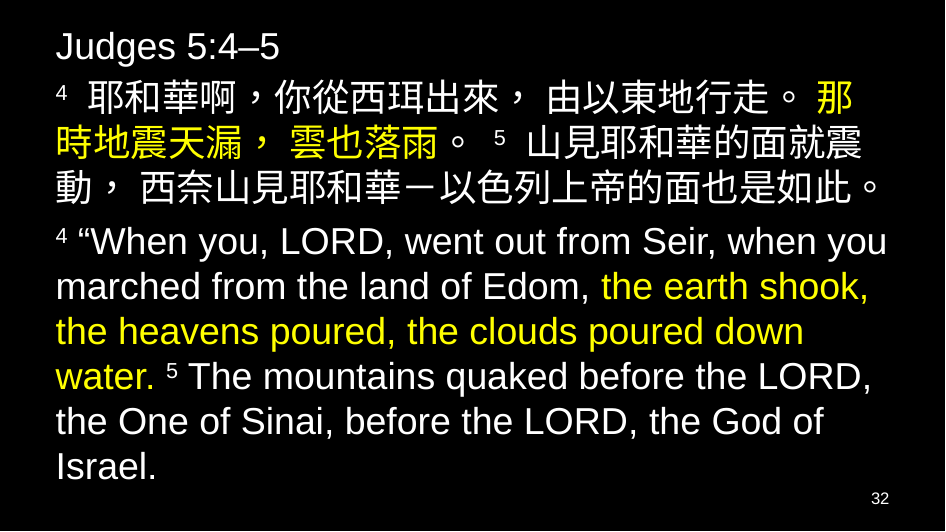

Judges 5:4–5
4 耶和華啊，你從西珥出來， 由以東地行走。 那時地震天漏， 雲也落雨。 5 山見耶和華的面就震動， 西奈山見耶和華－以色列上帝的面也是如此。
4 “When you, Lord, went out from Seir, when you marched from the land of Edom, the earth shook, the heavens poured, the clouds poured down water. 5 The mountains quaked before the Lord, the One of Sinai, before the Lord, the God of Israel.

32